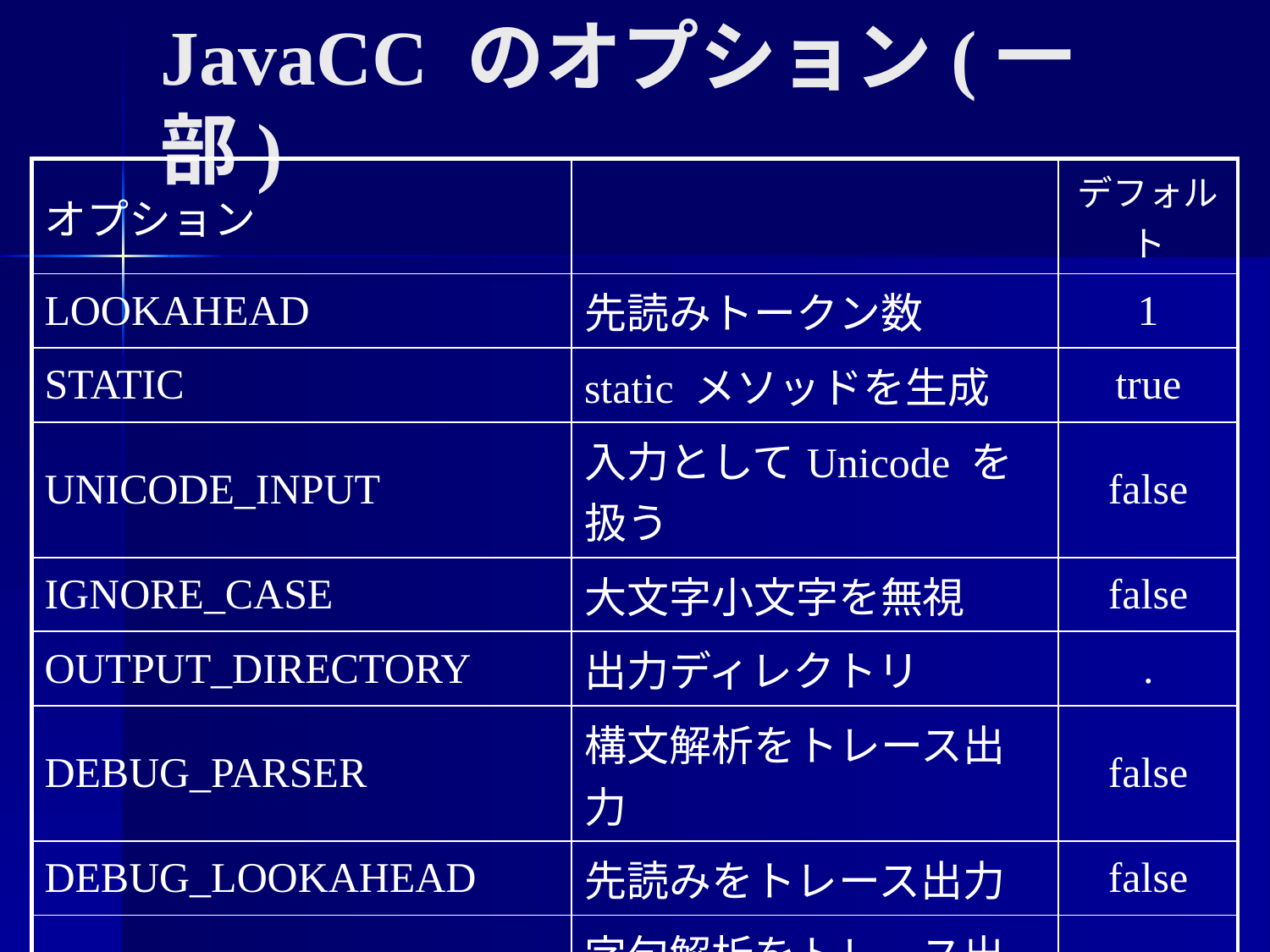

JavaCC のオプション(一部)
| オプション |  | デフォルト |
| --- | --- | --- |
| LOOKAHEAD | 先読みトークン数 | 1 |
| STATIC | static メソッドを生成 | true |
| UNICODE\_INPUT | 入力としてUnicode を扱う | false |
| IGNORE\_CASE | 大文字小文字を無視 | false |
| OUTPUT\_DIRECTORY | 出力ディレクトリ | . |
| DEBUG\_PARSER | 構文解析をトレース出力 | false |
| DEBUG\_LOOKAHEAD | 先読みをトレース出力 | false |
| DEBUG\_TOKEN\_MANAGER | 字句解析をトレース出力 | false |
| BUILD\_PARSER | 構文解析部を生成 | true |
| BUILD\_TOKEN\_MANAGER | 字句解析部を生成 | true |
| JDK\_VERSION | JDK のバージョン | 1.5 |